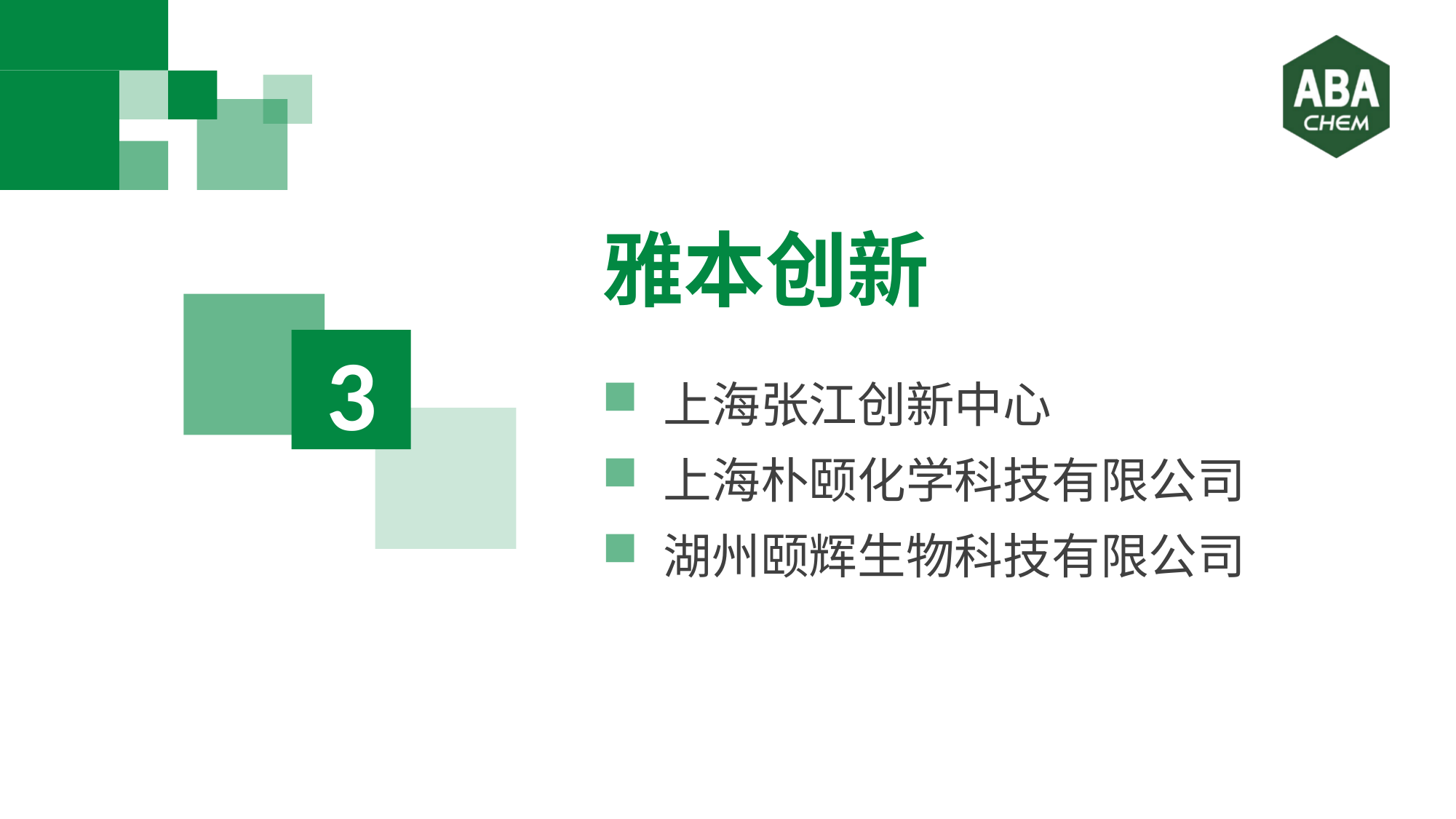

雅本创新
3
上海张江创新中心
上海朴颐化学科技有限公司
湖州颐辉生物科技有限公司